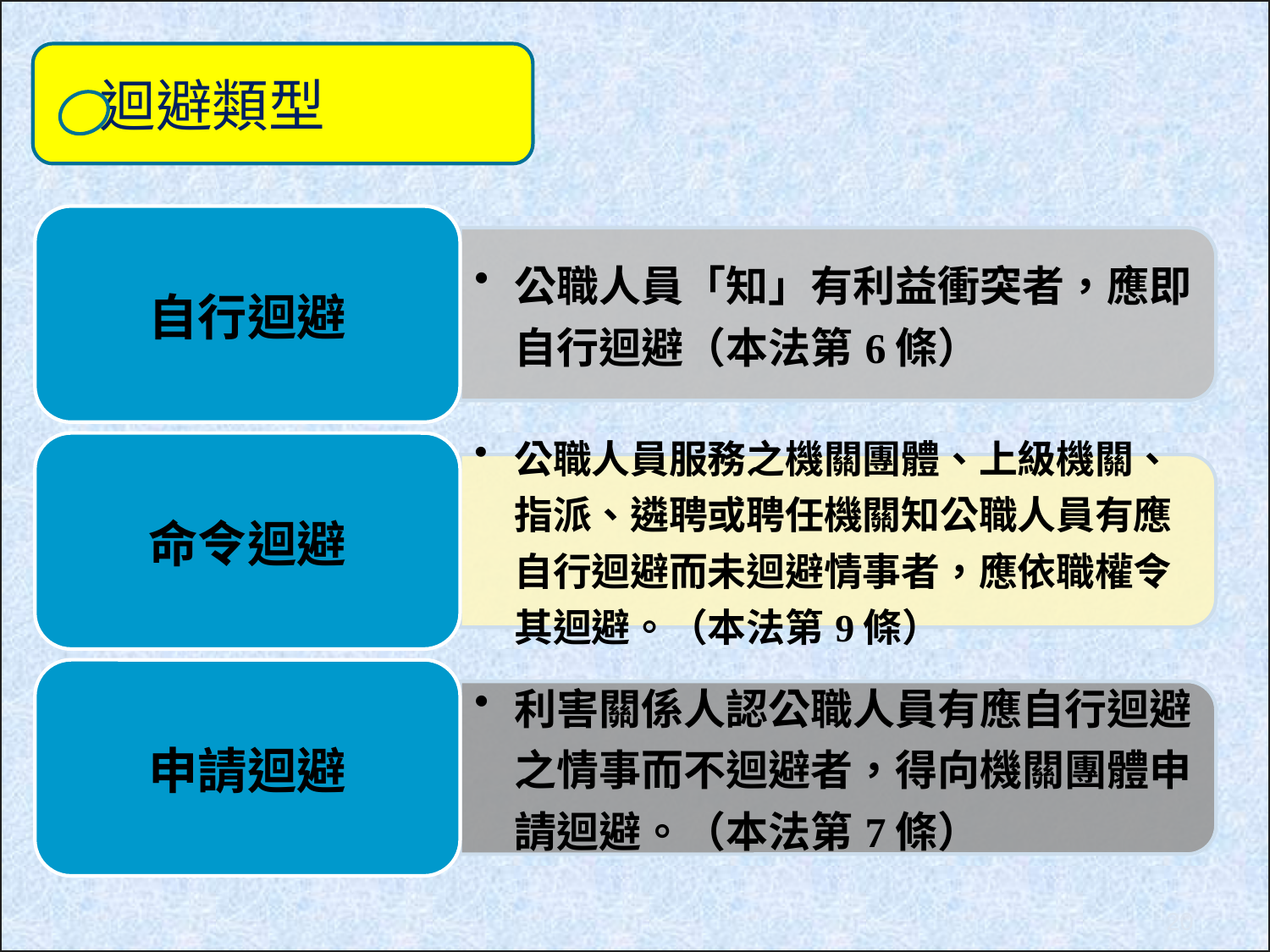

#
    迴避類型

自行迴避
公職人員「知」有利益衝突者，應即自行迴避（本法第6條）
命令迴避
申請迴避
20